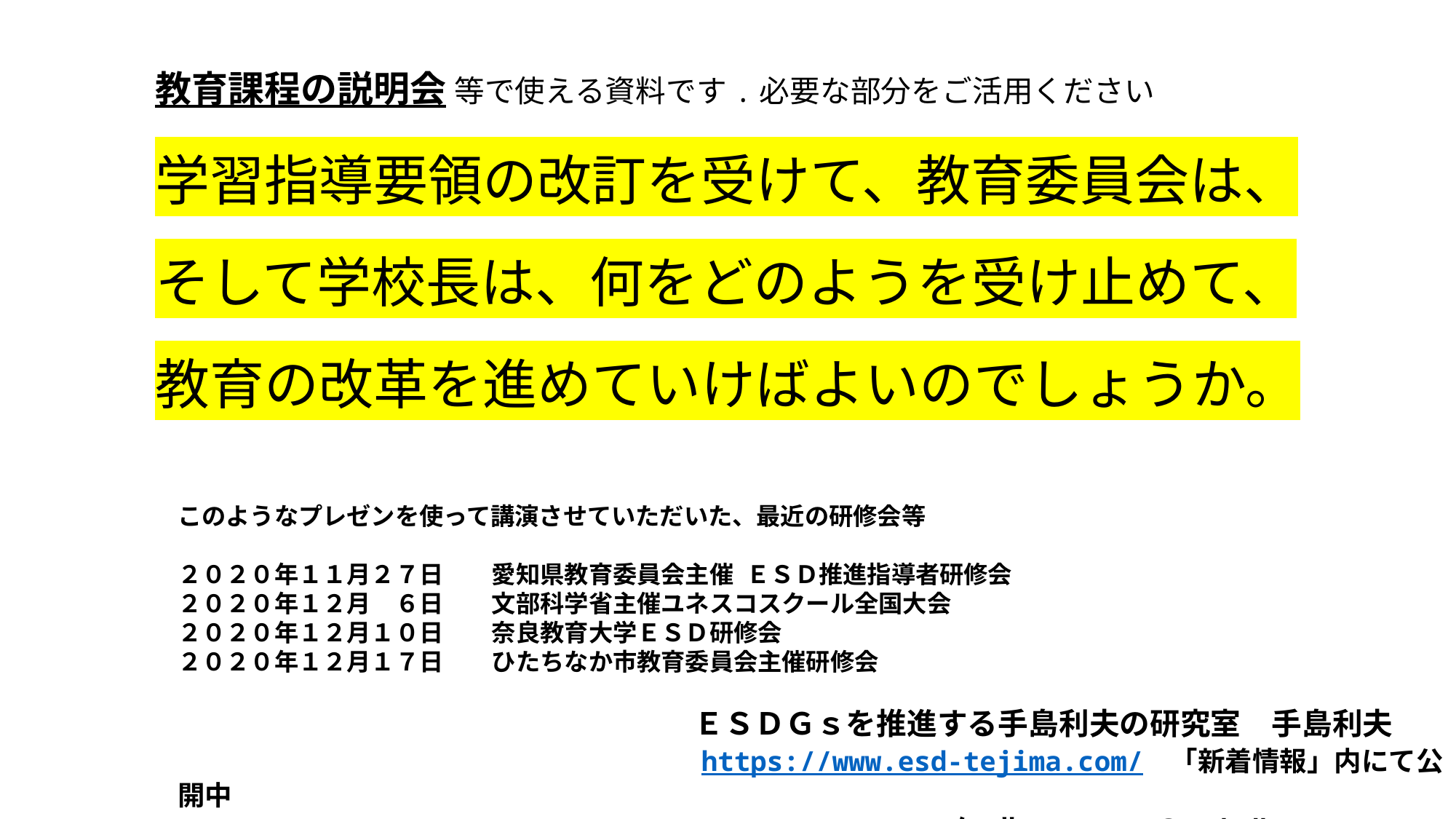

教育課程の説明会 等で使える資料です.必要な部分をご活用ください

学習指導要領の改訂を受けて、教育委員会は、

そして学校長は、何をどのようを受け止めて、

教育の改革を進めていけばよいのでしょうか。
このようなプレゼンを使って講演させていただいた、最近の研修会等

２０２０年１１月２７日　　愛知県教育委員会主催　ＥＳＤ推進指導者研修会
２０２０年１２月　６日　　文部科学省主催ユネスコスクール全国大会
２０２０年１２月１０日　　奈良教育大学ＥＳＤ研修会
２０２０年１２月１７日　　ひたちなか市教育委員会主催研修会

　　　　　　　　　　　　　　　　　ＥＳＤＧｓを推進する手島利夫の研究室　手島利夫
　　　　　　　　　　　　　　　　　https://www.esd-tejima.com/　「新着情報」内にて公開中
　　　　　　　　　　　　　　　　　　　　　　　　　　　　メール　contact@esdtejima.com